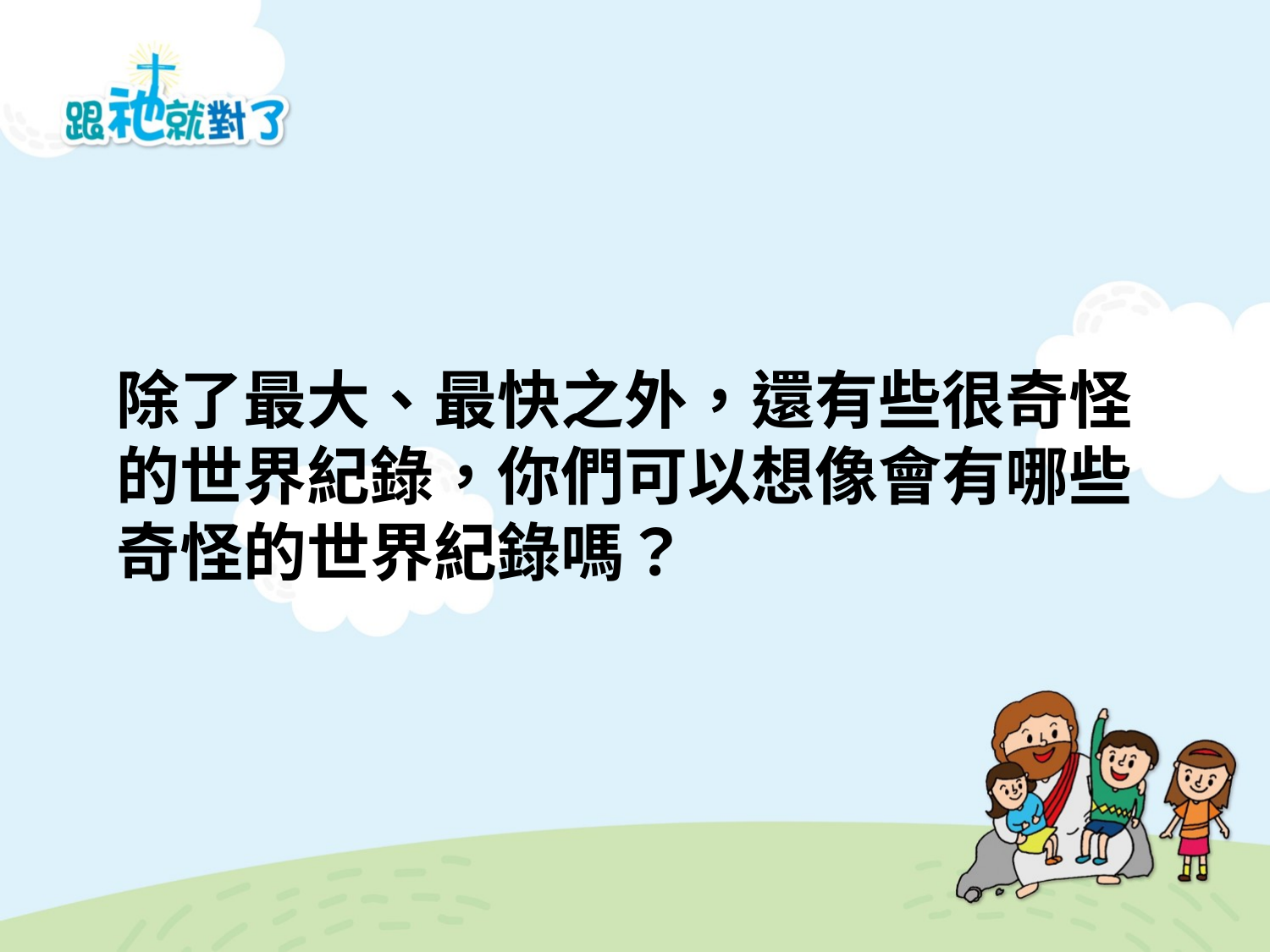

除了最大、最快之外，還有些很奇怪的世界紀錄，你們可以想像會有哪些奇怪的世界紀錄嗎？